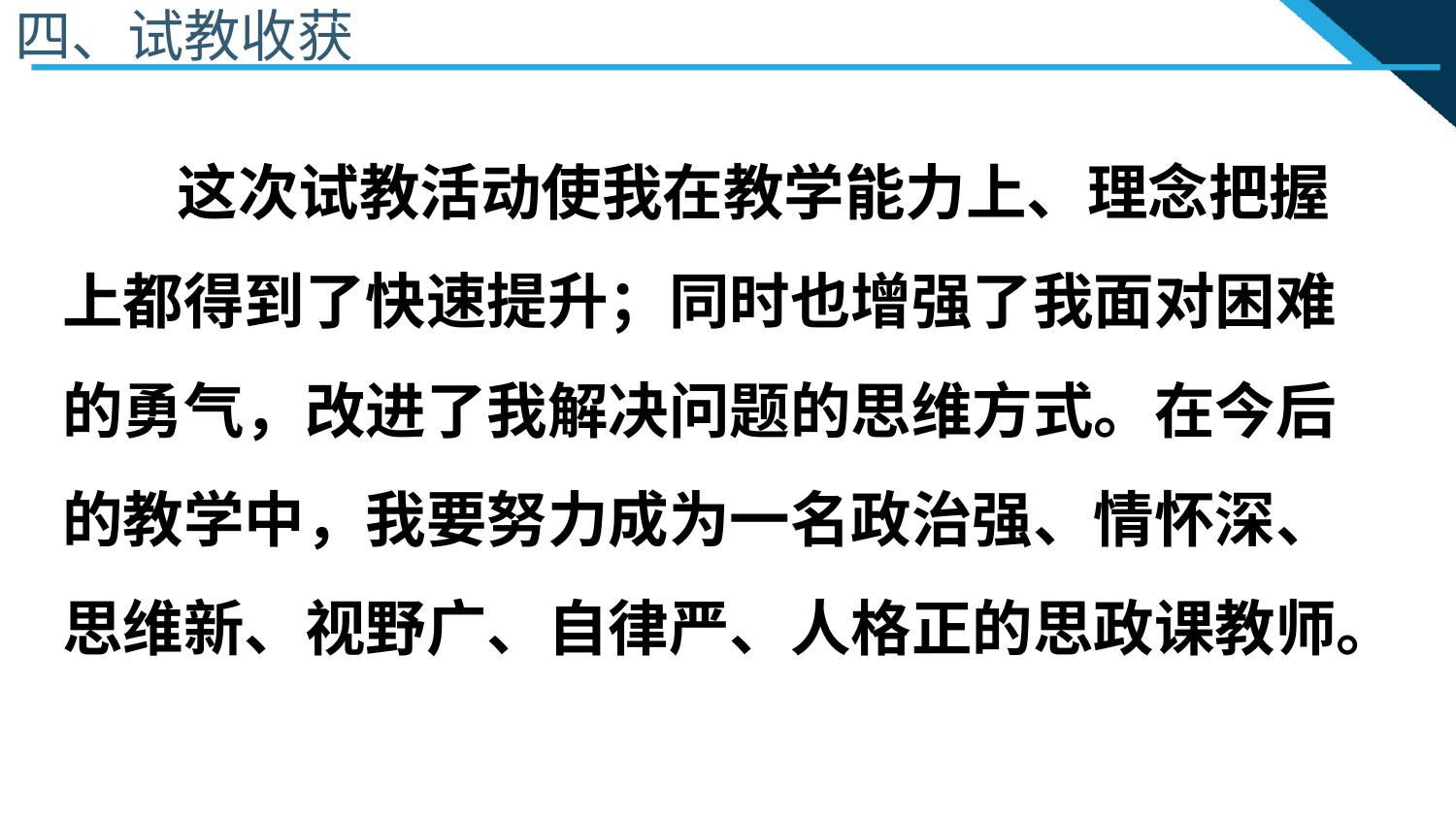

四、试教收获
  这次试教活动使我在教学能力上、理念把握上都得到了快速提升；同时也增强了我面对困难的勇气，改进了我解决问题的思维方式。在今后的教学中，我要努力成为一名政治强、情怀深、思维新、视野广、自律严、人格正的思政课教师。